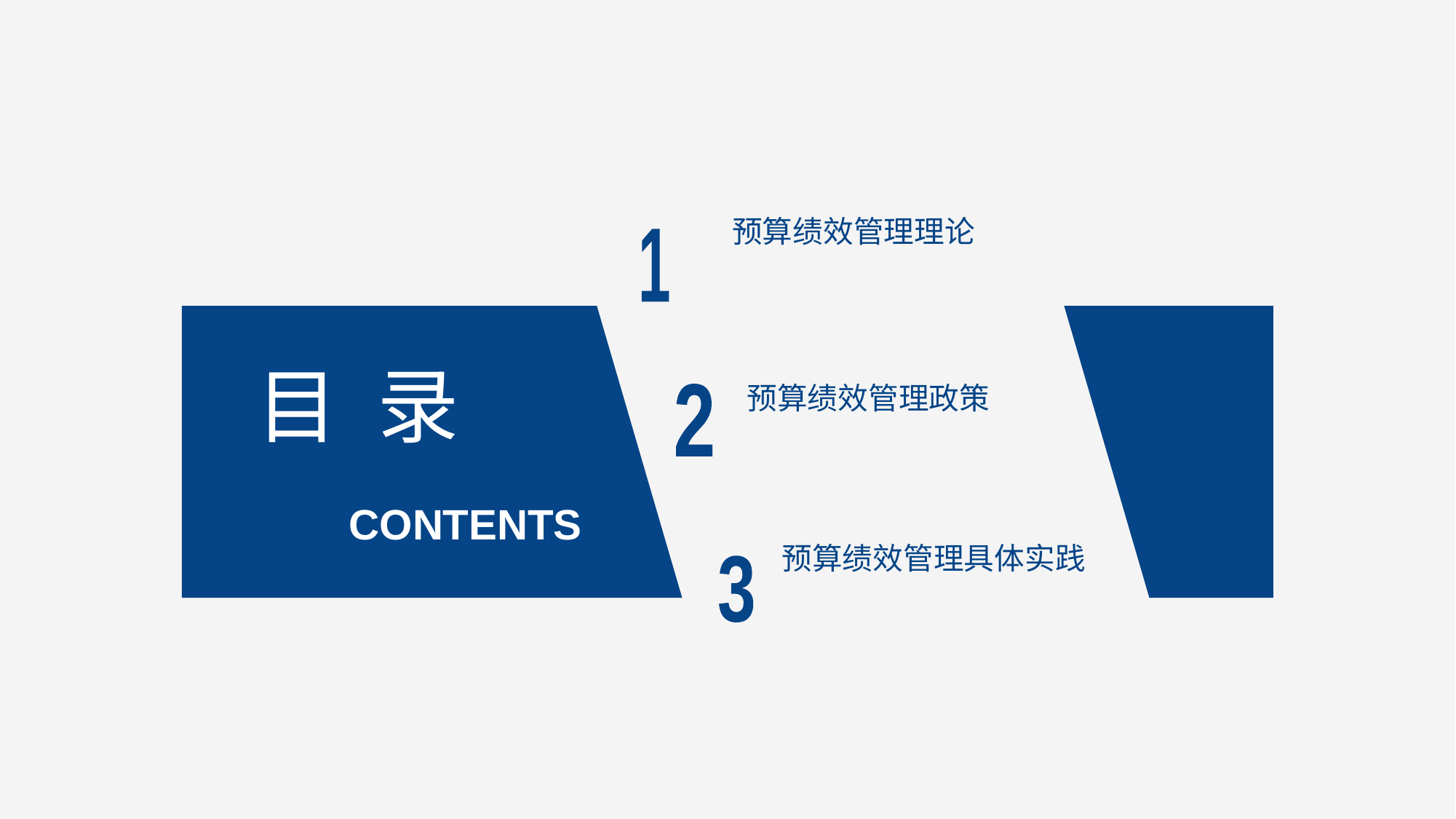

预算绩效管理理论
1

目 录
预算绩效管理政策
2
   CONTENTS
预算绩效管理具体实践
3